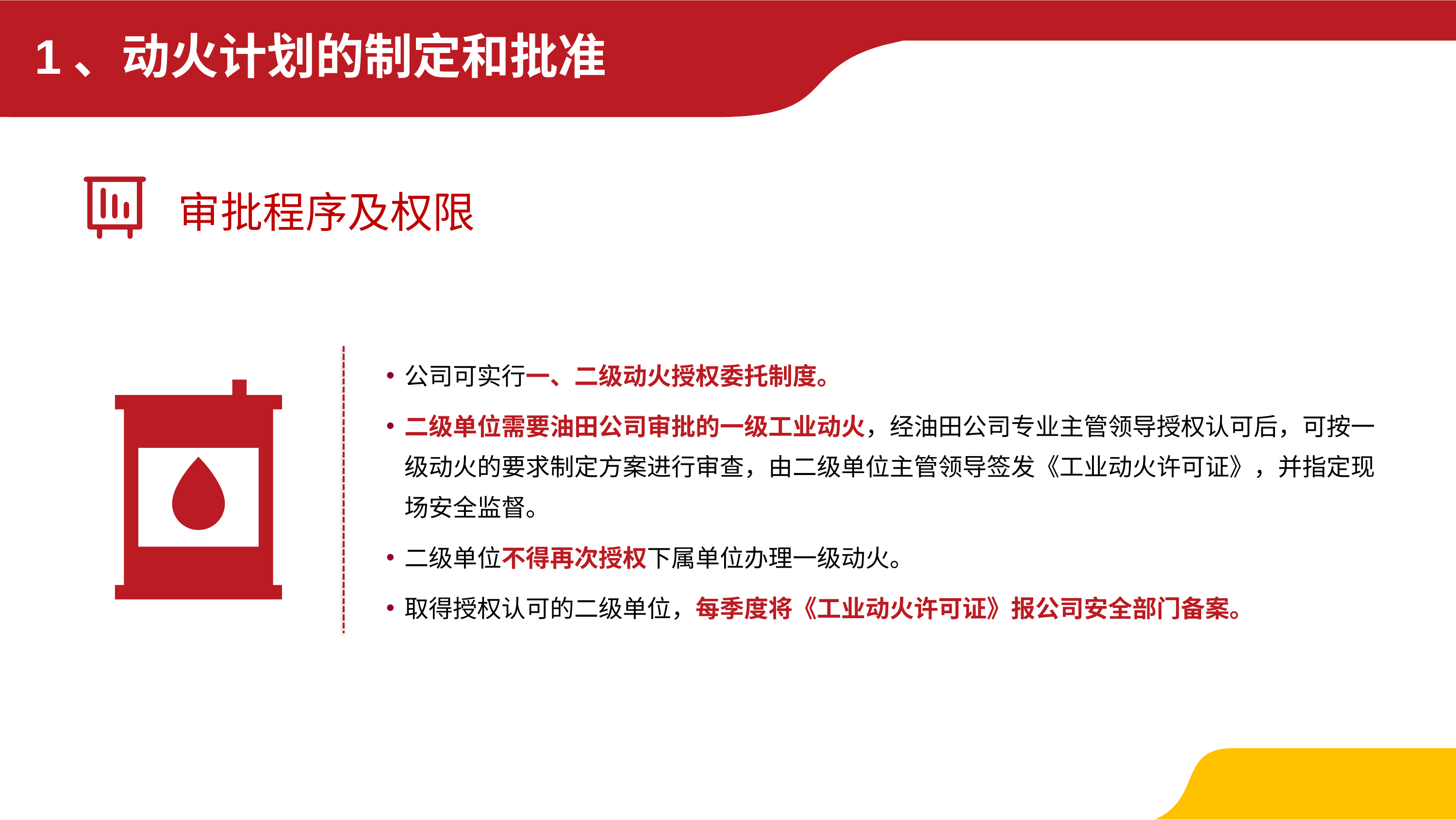

1、动火计划的制定和批准

审批程序及权限
公司可实行一、二级动火授权委托制度。
二级单位需要油田公司审批的一级工业动火，经油田公司专业主管领导授权认可后，可按一级动火的要求制定方案进行审查，由二级单位主管领导签发《工业动火许可证》，并指定现场安全监督。
二级单位不得再次授权下属单位办理一级动火。
取得授权认可的二级单位，每季度将《工业动火许可证》报公司安全部门备案。